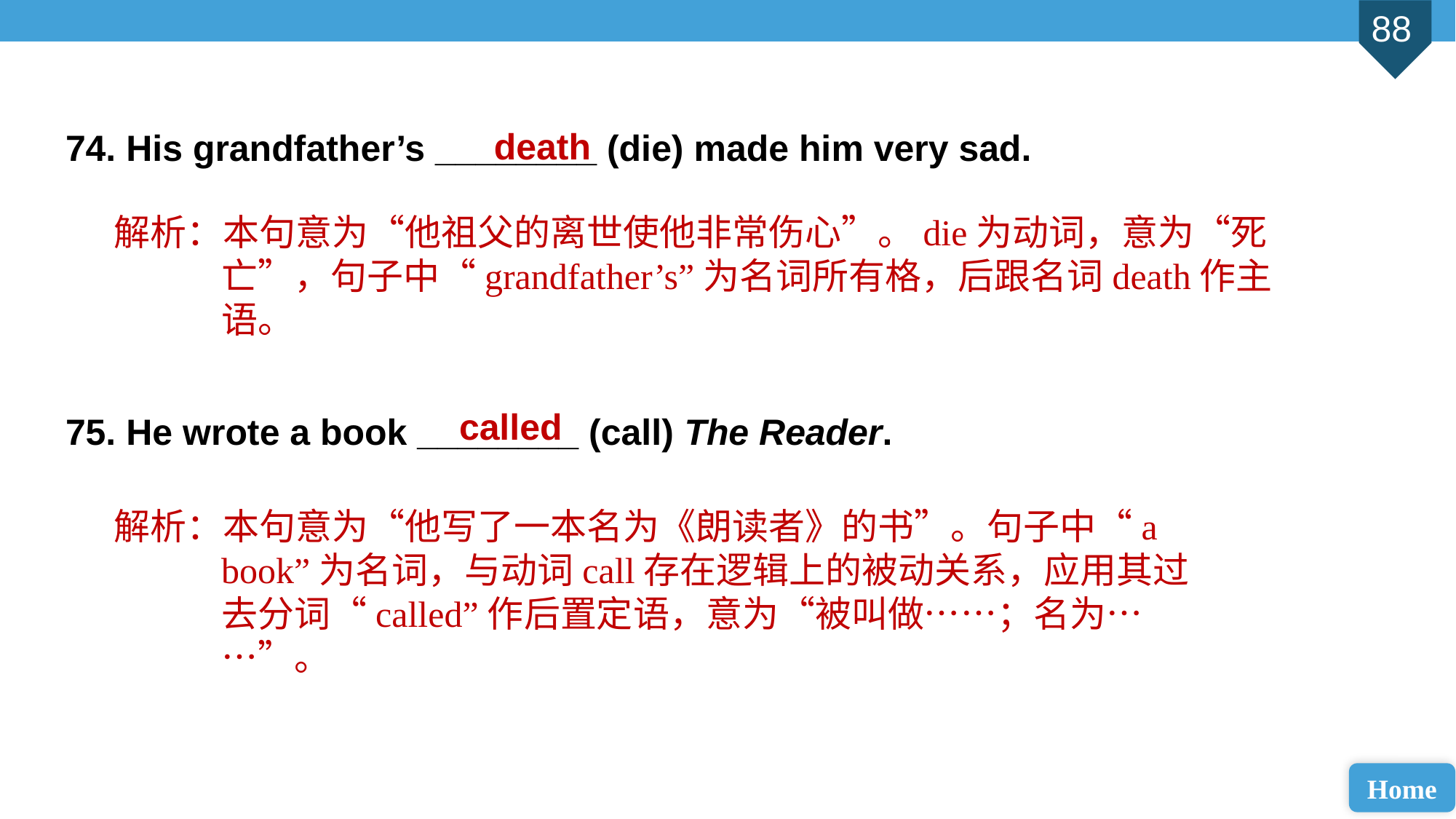

74. His grandfather’s ________ (die) made him very sad.

75. He wrote a book ________ (call) The Reader.
death
解析：本句意为“他祖父的离世使他非常伤心”。die为动词，意为“死亡”，句子中“grandfather’s”为名词所有格，后跟名词death作主语。
called
解析：本句意为“他写了一本名为《朗读者》的书”。句子中“a book”为名词，与动词call存在逻辑上的被动关系，应用其过去分词“called”作后置定语，意为“被叫做……；名为……”。